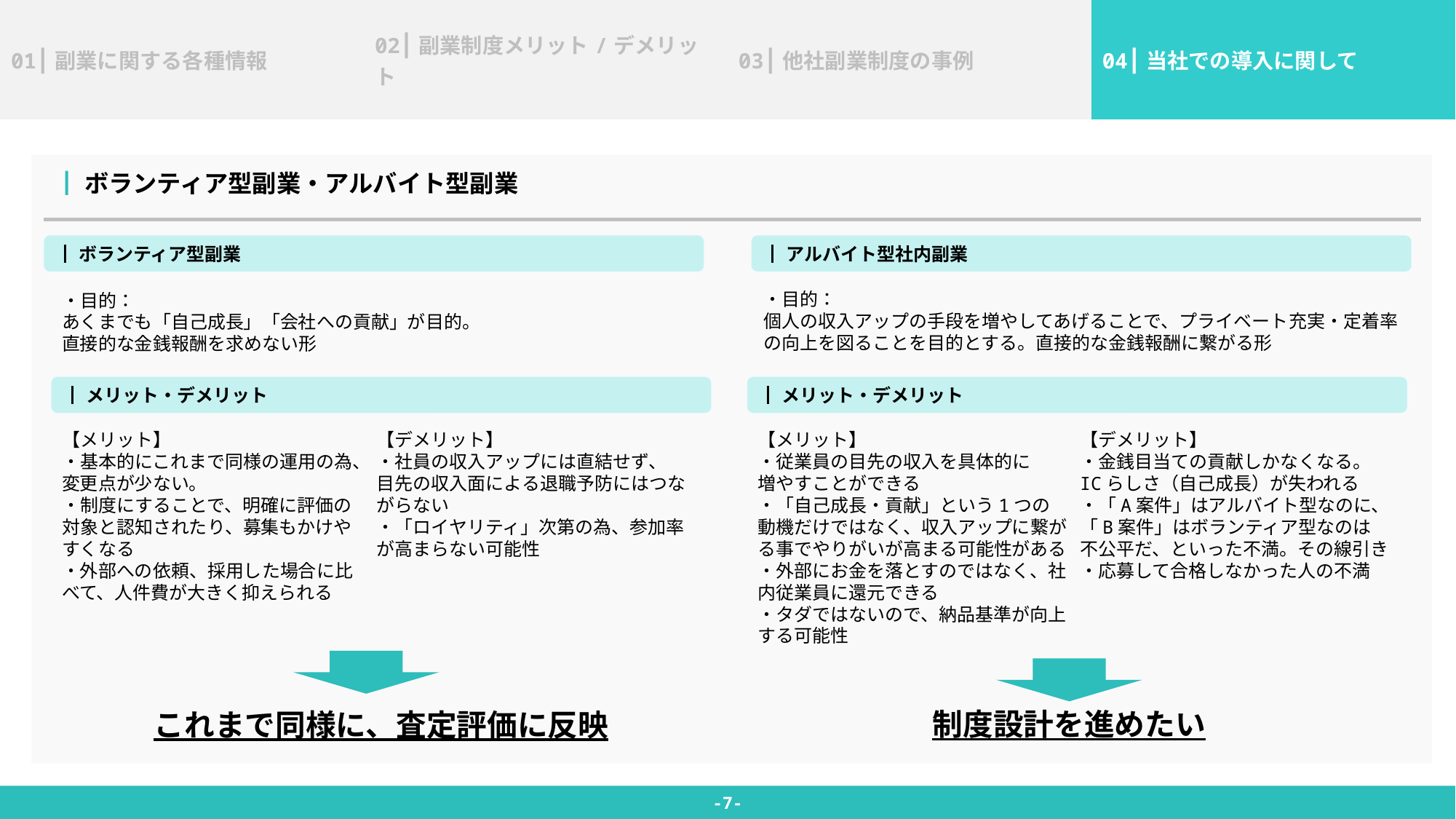

┃Contents
| 01┃副業に関する各種情報 | 02┃副業制度メリット/デメリット | 03┃他社副業制度の事例 | 04┃当社での導入に関して |
| --- | --- | --- | --- |

┃ボランティア型副業・アルバイト型副業
┃ボランティア型副業
┃アルバイト型社内副業
・目的：
個人の収入アップの手段を増やしてあげることで、プライベート充実・定着率の向上を図ることを目的とする。直接的な金銭報酬に繋がる形
・目的：
あくまでも「自己成長」「会社への貢献」が目的。
直接的な金銭報酬を求めない形
┃メリット・デメリット
┃メリット・デメリット
【メリット】
・基本的にこれまで同様の運用の為、
変更点が少ない。
・制度にすることで、明確に評価の対象と認知されたり、募集もかけやすくなる
・外部への依頼、採用した場合に比べて、人件費が大きく抑えられる
【デメリット】
・社員の収入アップには直結せず、
目先の収入面による退職予防にはつながらない
・「ロイヤリティ」次第の為、参加率が高まらない可能性
【メリット】
・従業員の目先の収入を具体的に
増やすことができる
・「自己成長・貢献」という1つの
動機だけではなく、収入アップに繋がる事でやりがいが高まる可能性がある
・外部にお金を落とすのではなく、社内従業員に還元できる
・タダではないので、納品基準が向上する可能性
【デメリット】
・金銭目当ての貢献しかなくなる。
ICらしさ（自己成長）が失われる
・「A案件」はアルバイト型なのに、
「B案件」はボランティア型なのは
不公平だ、といった不満。その線引き
・応募して合格しなかった人の不満

制度設計を進めたい
これまで同様に、査定評価に反映
-7-